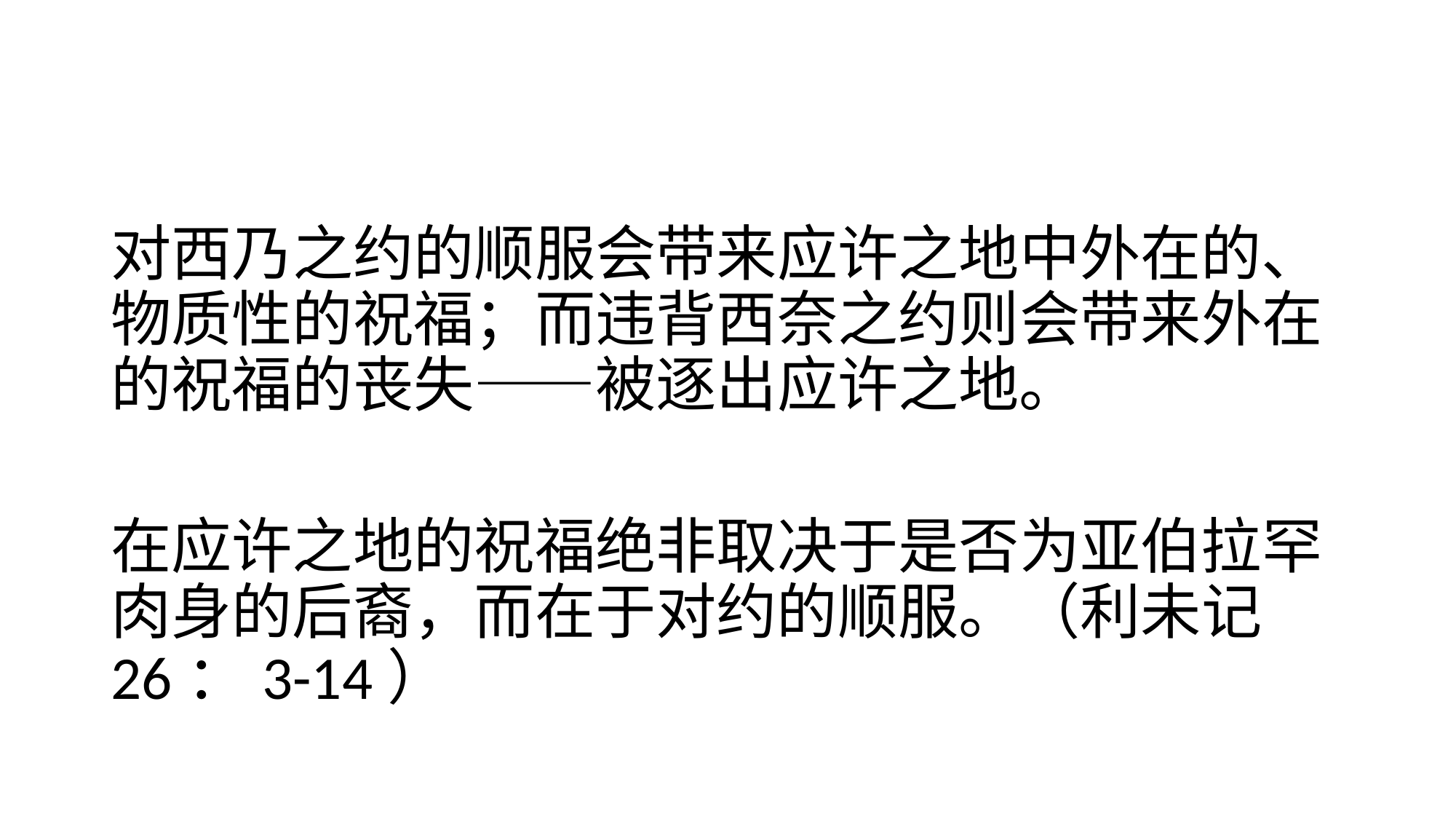

#
对西乃之约的顺服会带来应许之地中外在的、物质性的祝福；而违背西奈之约则会带来外在的祝福的丧失——被逐出应许之地。

在应许之地的祝福绝非取决于是否为亚伯拉罕肉身的后裔，而在于对约的顺服。（利未记26：3-14）